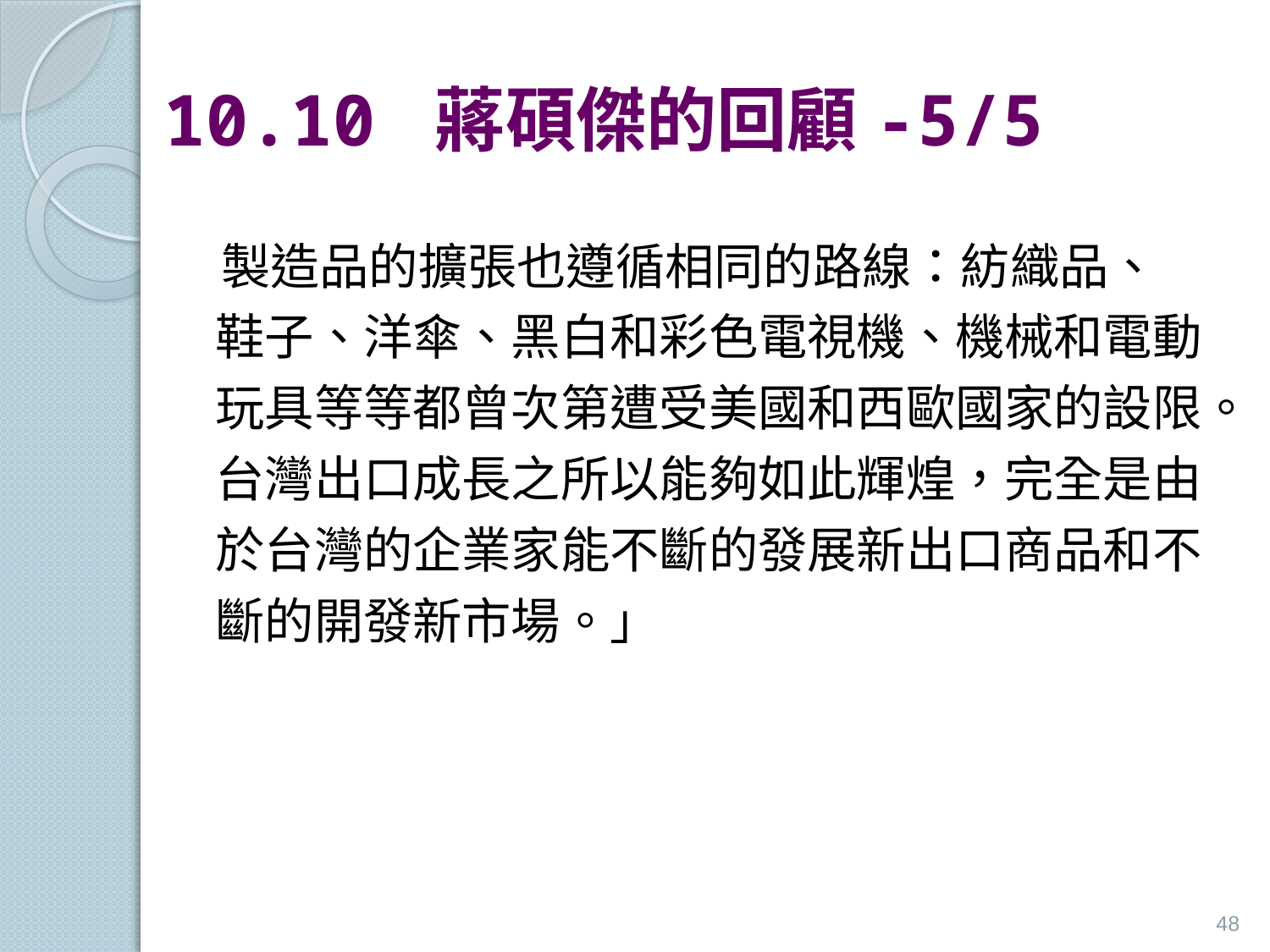

# 10.10 蔣碩傑的回顧-5/5
   製造品的擴張也遵循相同的路線：紡織品、鞋子、洋傘、黑白和彩色電視機、機械和電動玩具等等都曾次第遭受美國和西歐國家的設限。台灣出口成長之所以能夠如此輝煌，完全是由於台灣的企業家能不斷的發展新出口商品和不斷的開發新市場。」
48